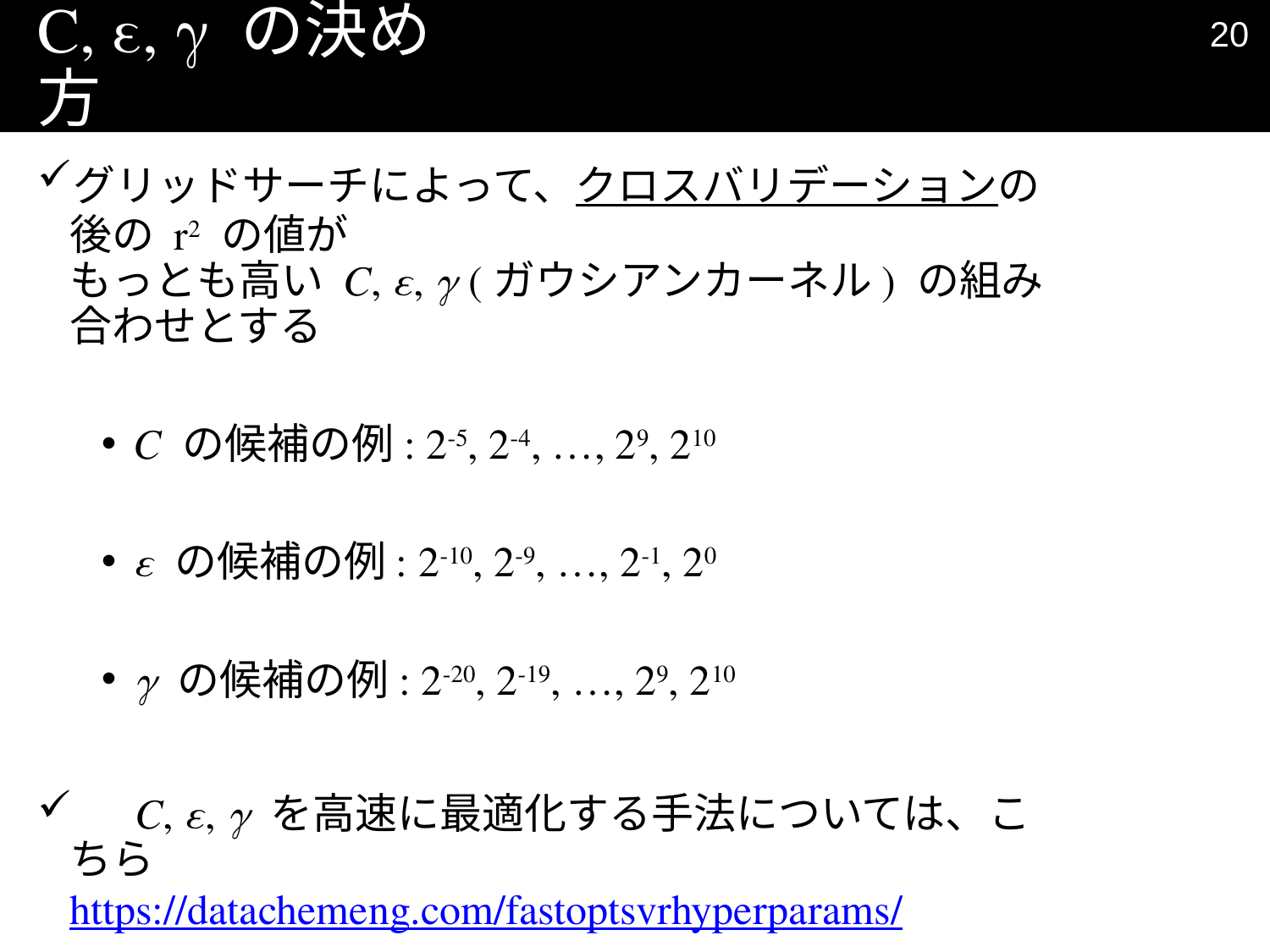

20
# C, ε, γ の決め方
グリッドサーチによって、クロスバリデーションの後の r2 の値が
もっとも高い C, ε, γ (ガウシアンカーネル) の組み合わせとする

C の候補の例: 2-5, 2-4, …, 29, 210

ε の候補の例: 2-10, 2-9, …, 2-1, 20

γ の候補の例: 2-20, 2-19, …, 29, 210

　 C, ε, γ を高速に最適化する手法については、こちら
https://datachemeng.com/fastoptsvrhyperparams/